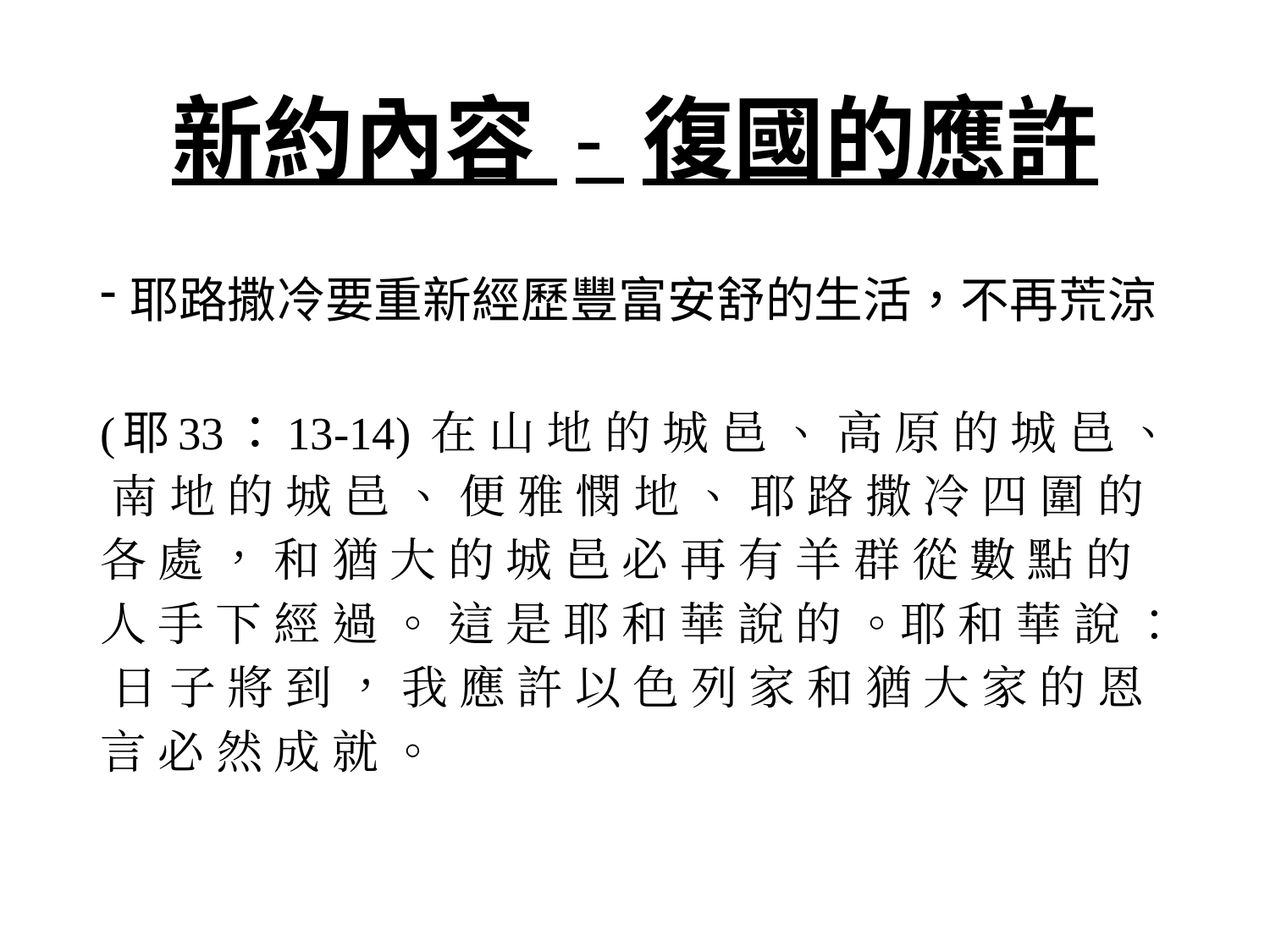

# 新約內容 - 復國的應許
耶路撒冷要重新經歷豐富安舒的生活，不再荒涼

(耶33：13-14) 在 山 地 的 城 邑 、 高 原 的 城 邑 、 南 地 的 城 邑 、 便 雅 憫 地 、 耶 路 撒 冷 四 圍 的 各 處 ， 和 猶 大 的 城 邑 必 再 有 羊 群 從 數 點 的 人 手 下 經 過 。 這 是 耶 和 華 說 的 。耶 和 華 說 ： 日 子 將 到 ， 我 應 許 以 色 列 家 和 猶 大 家 的 恩 言 必 然 成 就 。